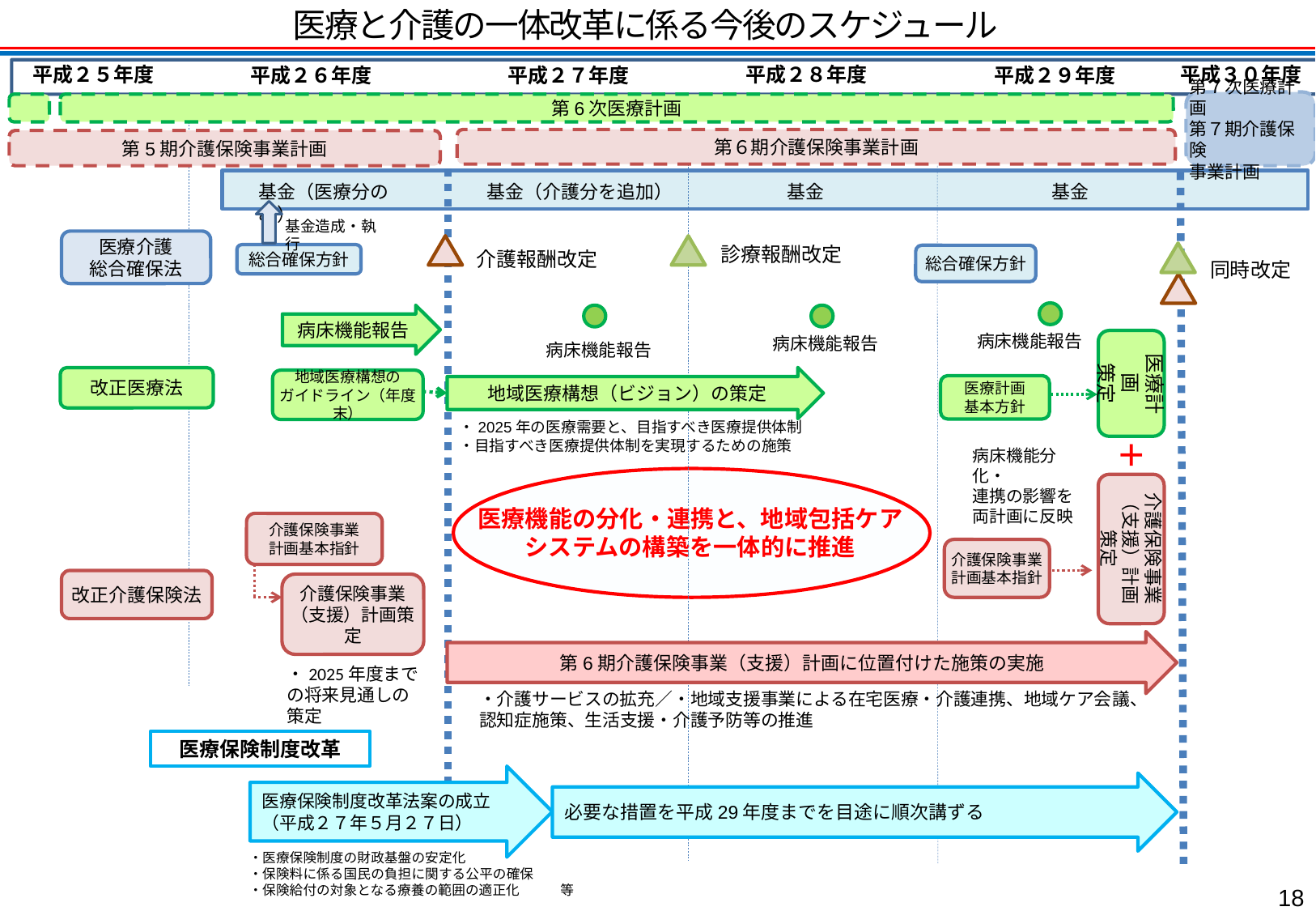

医療と介護の一体改革に係る今後のスケジュール

平成２５年度
平成２８年度
平成３０年度
平成２９年度
平成２７年度
平成２６年度

第７次医療計画
第７期介護保険
事業計画

第6次医療計画
第６期介護保険事業計画
第5期介護保険事業計画

基金（介護分を追加）
基金
基金
基金（医療分のみ）

基金造成・執行
医療介護
総合確保法

診療報酬改定
介護報酬改定

総合確保方針
総合確保方針
同時改定

病床機能報告

病床機能報告
病床機能報告
医療計画
策定
介護保険事業
（支援）計画策定
病床機能報告
地域医療構想（ビジョン）の策定
改正医療法
地域医療構想の
ガイドライン（年度末）
医療計画
基本方針
・2025年の医療需要と、目指すべき医療提供体制
・目指すべき医療提供体制を実現するための施策
＋
病床機能分化・
連携の影響を
両計画に反映
医療機能の分化・連携と、地域包括ケア
システムの構築を一体的に推進
介護保険事業
計画基本指針
介護保険事業
計画基本指針
改正介護保険法
介護保険事業
（支援）計画策定
第6期介護保険事業（支援）計画に位置付けた施策の実施
・2025年度までの将来見通しの策定
・介護サービスの拡充／・地域支援事業による在宅医療・介護連携、地域ケア会議、認知症施策、生活支援・介護予防等の推進
医療保険制度改革
医療保険制度改革法案の成立
（平成２７年５月２７日）
必要な措置を平成29年度までを目途に順次講ずる
・医療保険制度の財政基盤の安定化
・保険料に係る国民の負担に関する公平の確保
・保険給付の対象となる療養の範囲の適正化　　　等
18